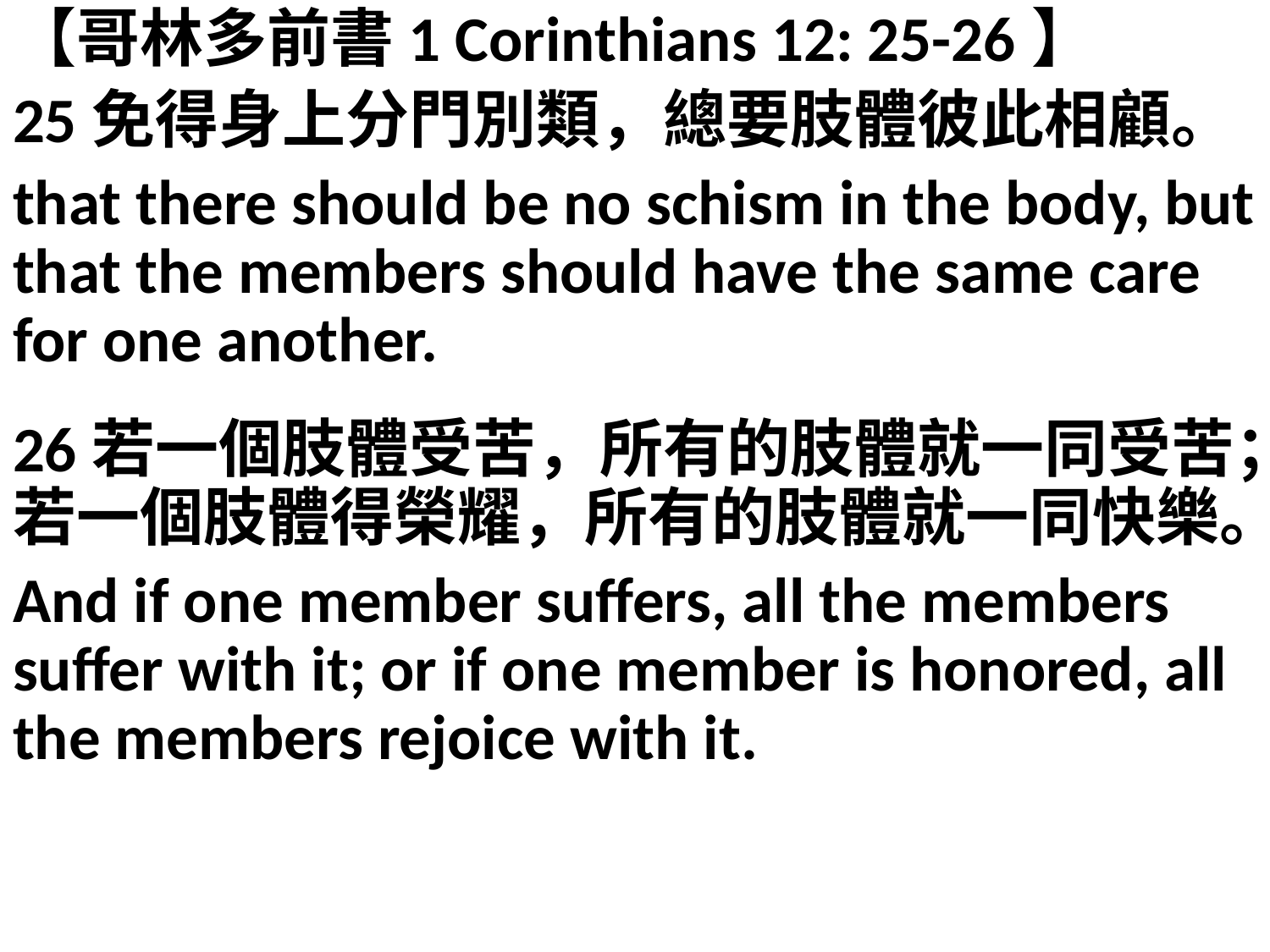

【哥林多前書1 Corinthians 12: 25-26】
25免得身上分門別類，總要肢體彼此相顧。
that there should be no schism in the body, but that the members should have the same care for one another.

26若一個肢體受苦，所有的肢體就一同受苦；若一個肢體得榮耀，所有的肢體就一同快樂。
And if one member suffers, all the members suffer with it; or if one member is honored, all the members rejoice with it.